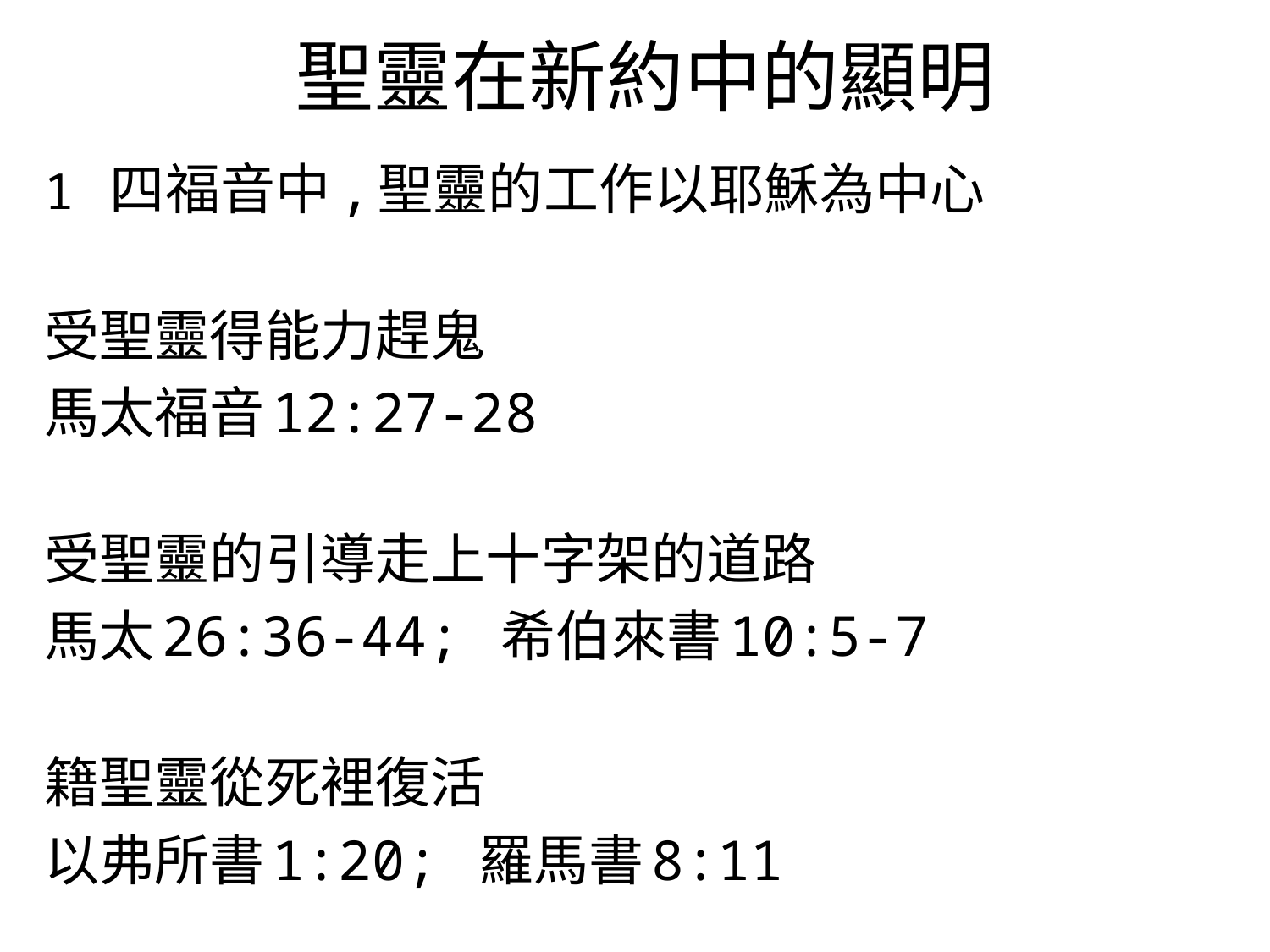

# 聖靈在新約中的顯明
1 四福音中,聖靈的工作以耶穌為中心

受聖靈得能力趕鬼
馬太福音12:27-28

受聖靈的引導走上十字架的道路
馬太26:36-44; 希伯來書10:5-7

籍聖靈從死裡復活
以弗所書1:20; 羅馬書8:11